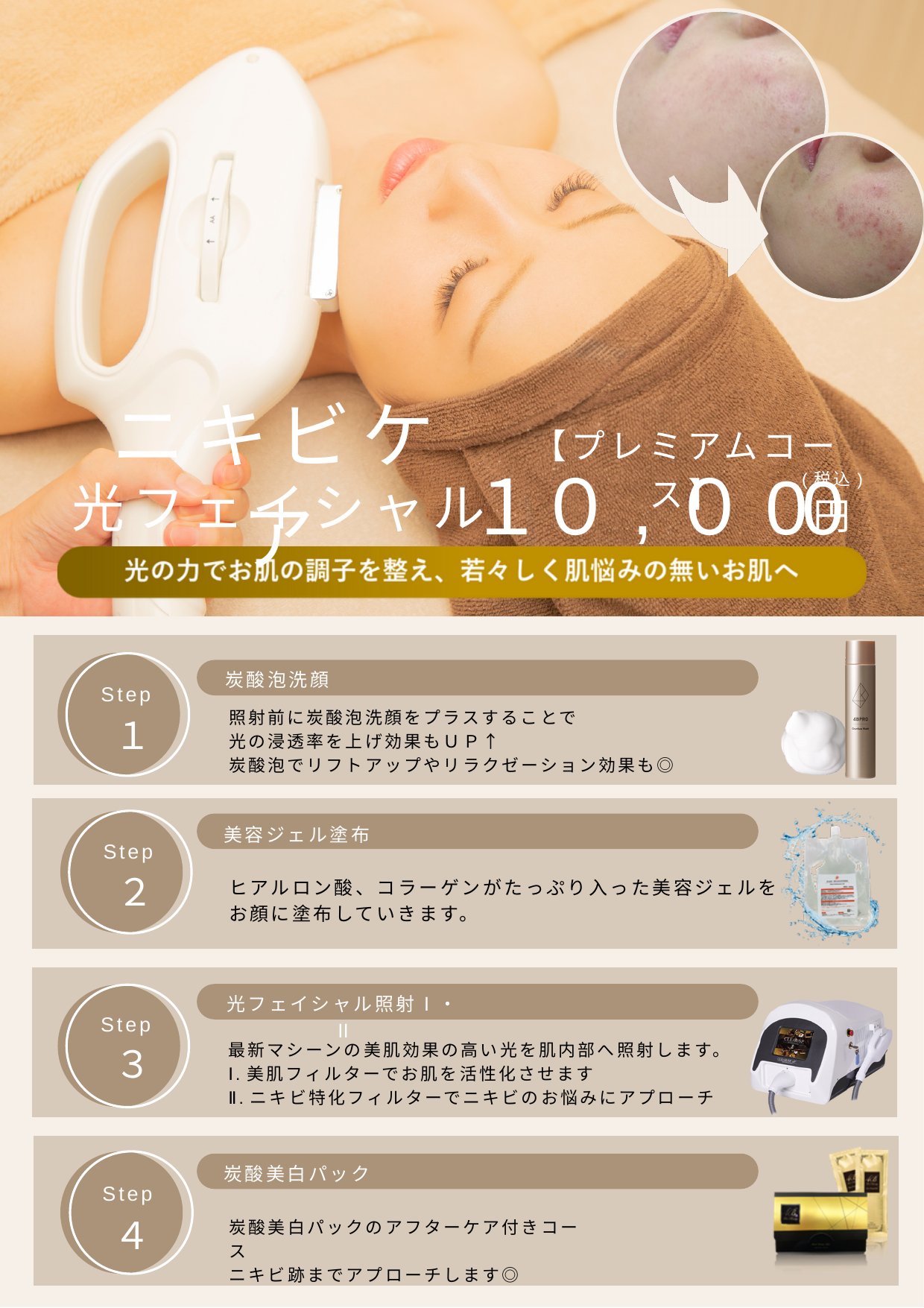

ニキビケア
【プレミアムコース】
１０,０00
光フェイシャル
(税込)
円

Step
１

炭酸泡洗顔
照射前に炭酸泡洗顔をプラスすることで
光の浸透率を上げ効果もＵＰ↑
炭酸泡でリフトアップやリラクゼーション効果も◎

Step
２

美容ジェル塗布
ヒアルロン酸、コラーゲンがたっぷり入った美容ジェルを
お顔に塗布していきます。

Step
３
光フェイシャル照射Ⅰ・Ⅱ

最新マシーンの美肌効果の高い光を肌内部へ照射します。
Ⅰ.美肌フィルターでお肌を活性化させます
Ⅱ.ニキビ特化フィルターでニキビのお悩みにアプローチ

炭酸美白パック

Step
４
炭酸美白パックのアフターケア付きコース
ニキビ跡までアプローチします◎